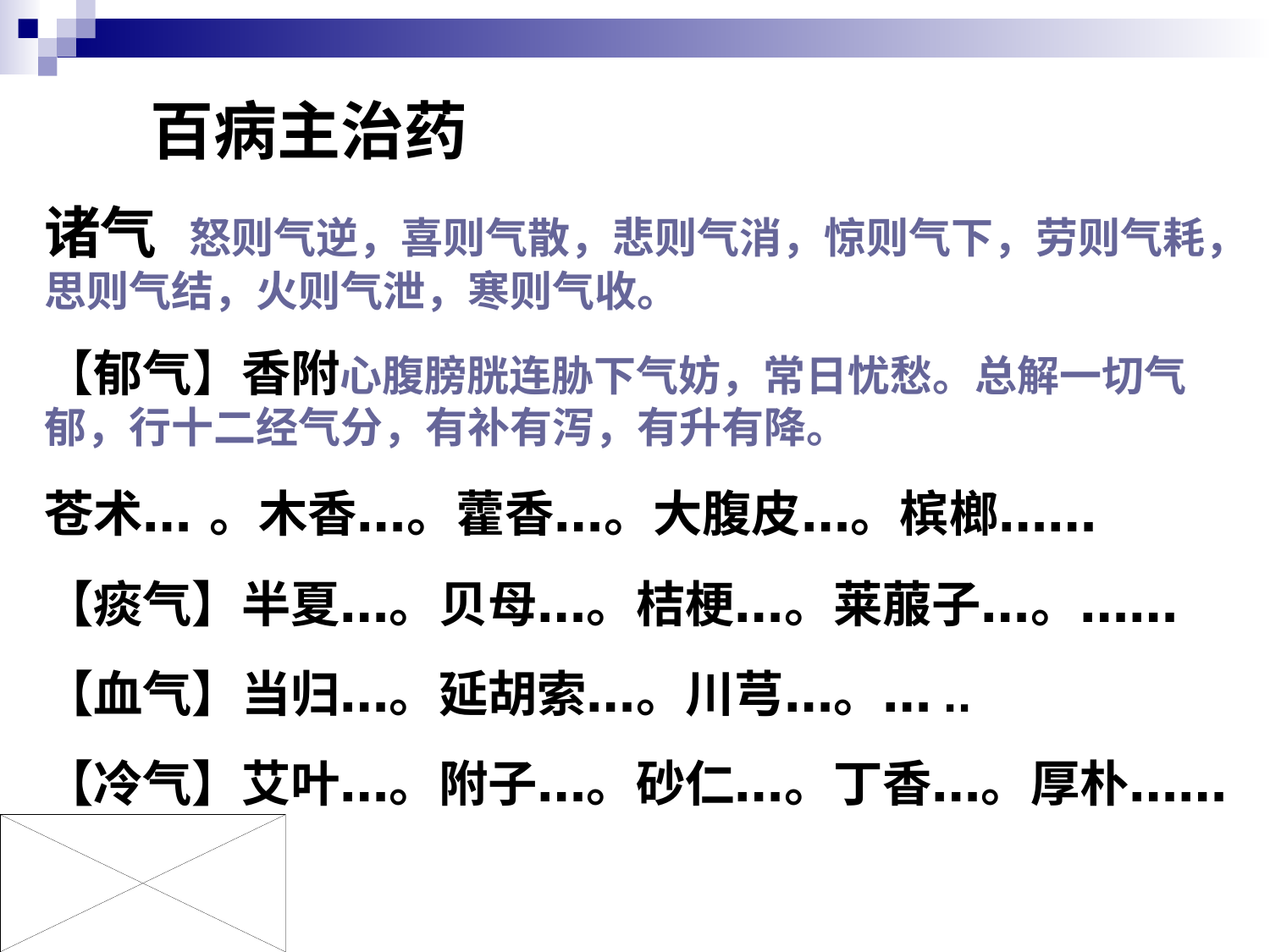

百病主治药
诸气　怒则气逆，喜则气散，悲则气消，惊则气下，劳则气耗，思则气结，火则气泄，寒则气收。
【郁气】香附心腹膀胱连胁下气妨，常日忧愁。总解一切气郁，行十二经气分，有补有泻，有升有降。
苍术… 。木香…。藿香…。大腹皮…。槟榔……
【痰气】半夏…。贝母…。桔梗…。莱菔子…。……
【血气】当归…。延胡索…。川芎…。…..
【冷气】艾叶…。附子…。砂仁…。丁香…。厚朴……